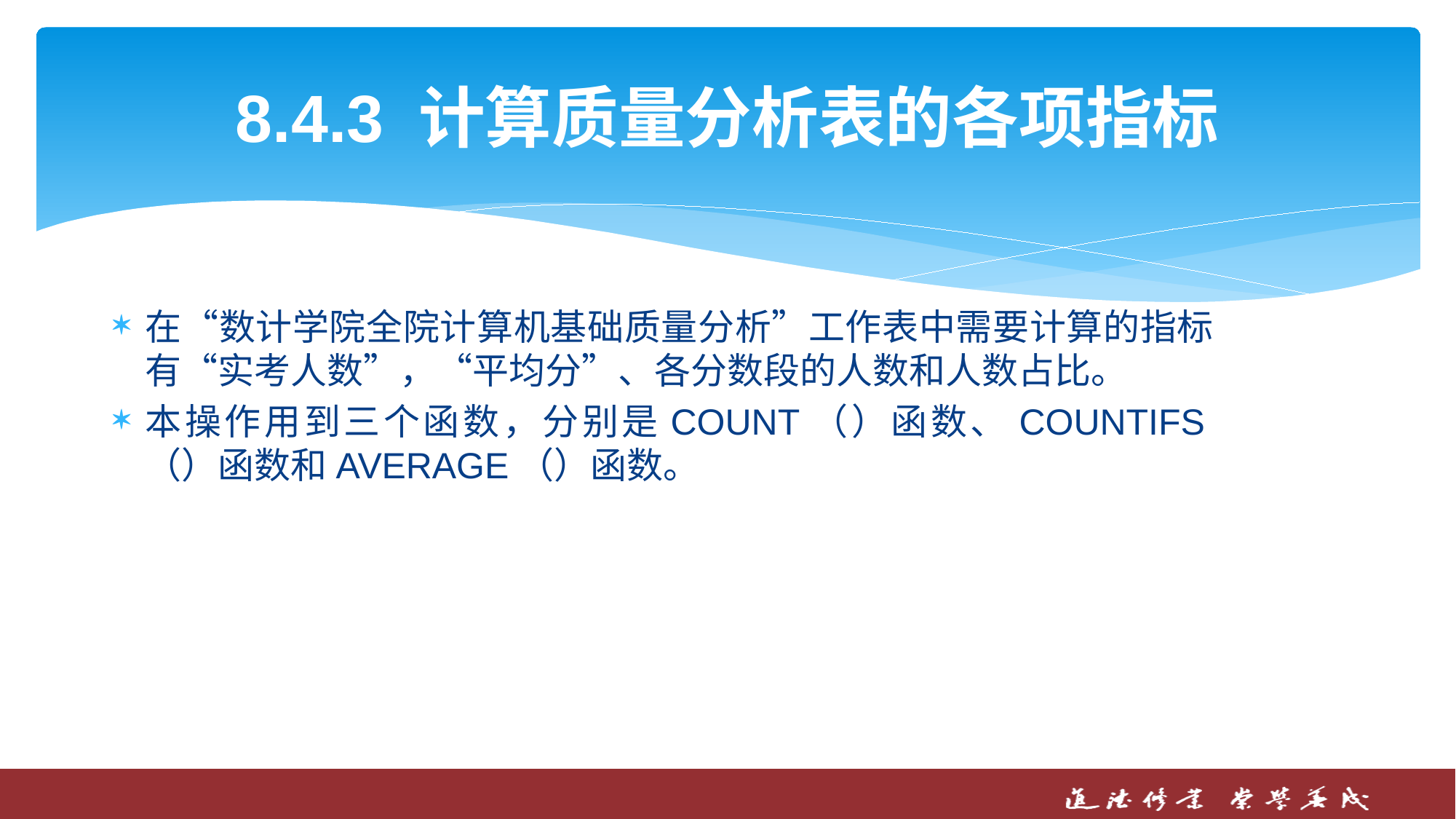

# 8.4.3 计算质量分析表的各项指标
在“数计学院全院计算机基础质量分析”工作表中需要计算的指标有“实考人数”，“平均分”、各分数段的人数和人数占比。
本操作用到三个函数，分别是COUNT（）函数、COUNTIFS（）函数和AVERAGE（）函数。